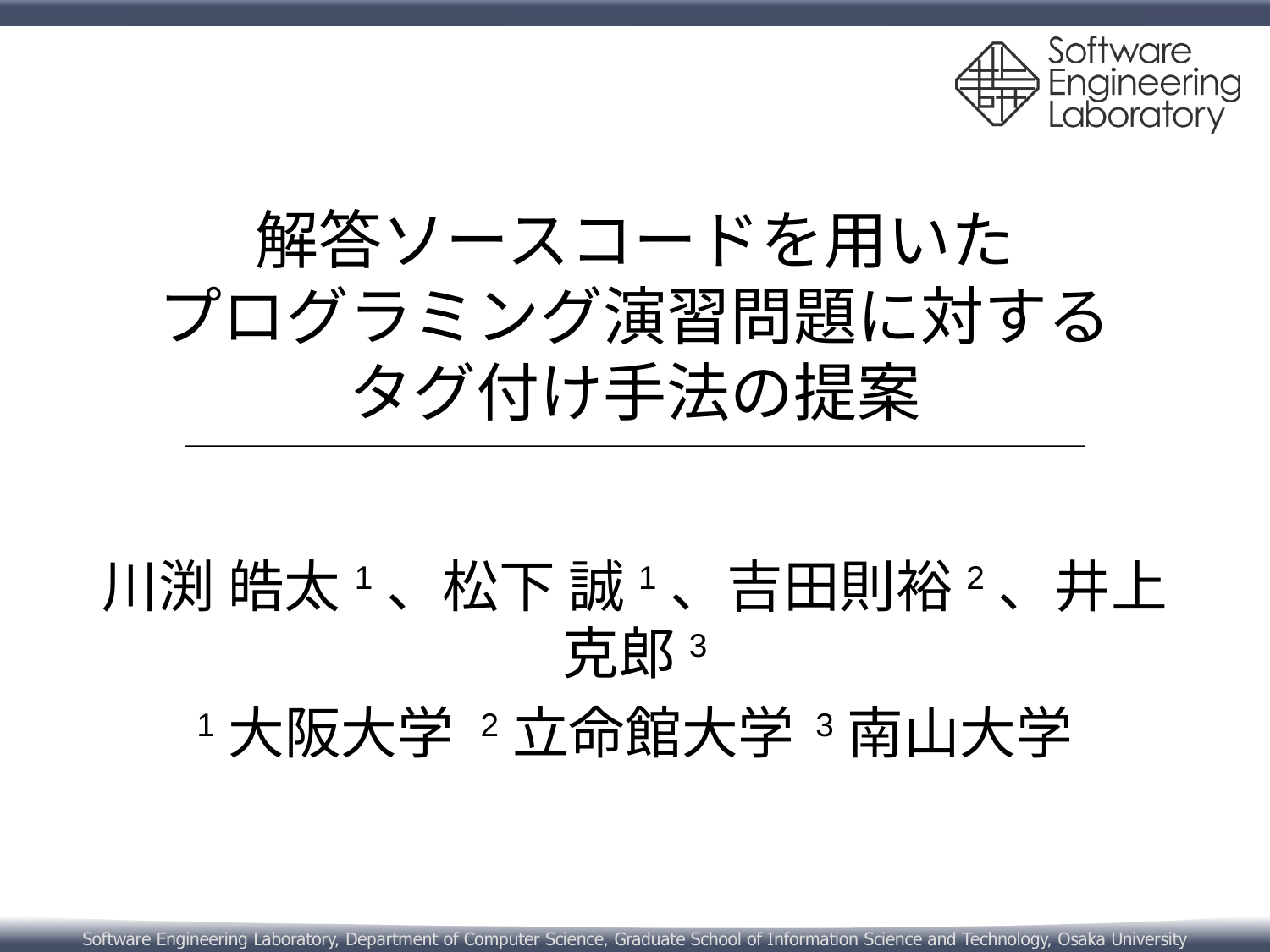

# 解答ソースコードを用いた プログラミング演習問題に対する タグ付け手法の提案
川渕 皓太1、松下 誠1、吉田則裕2、井上克郎3
1大阪大学 2立命館大学 3南山大学